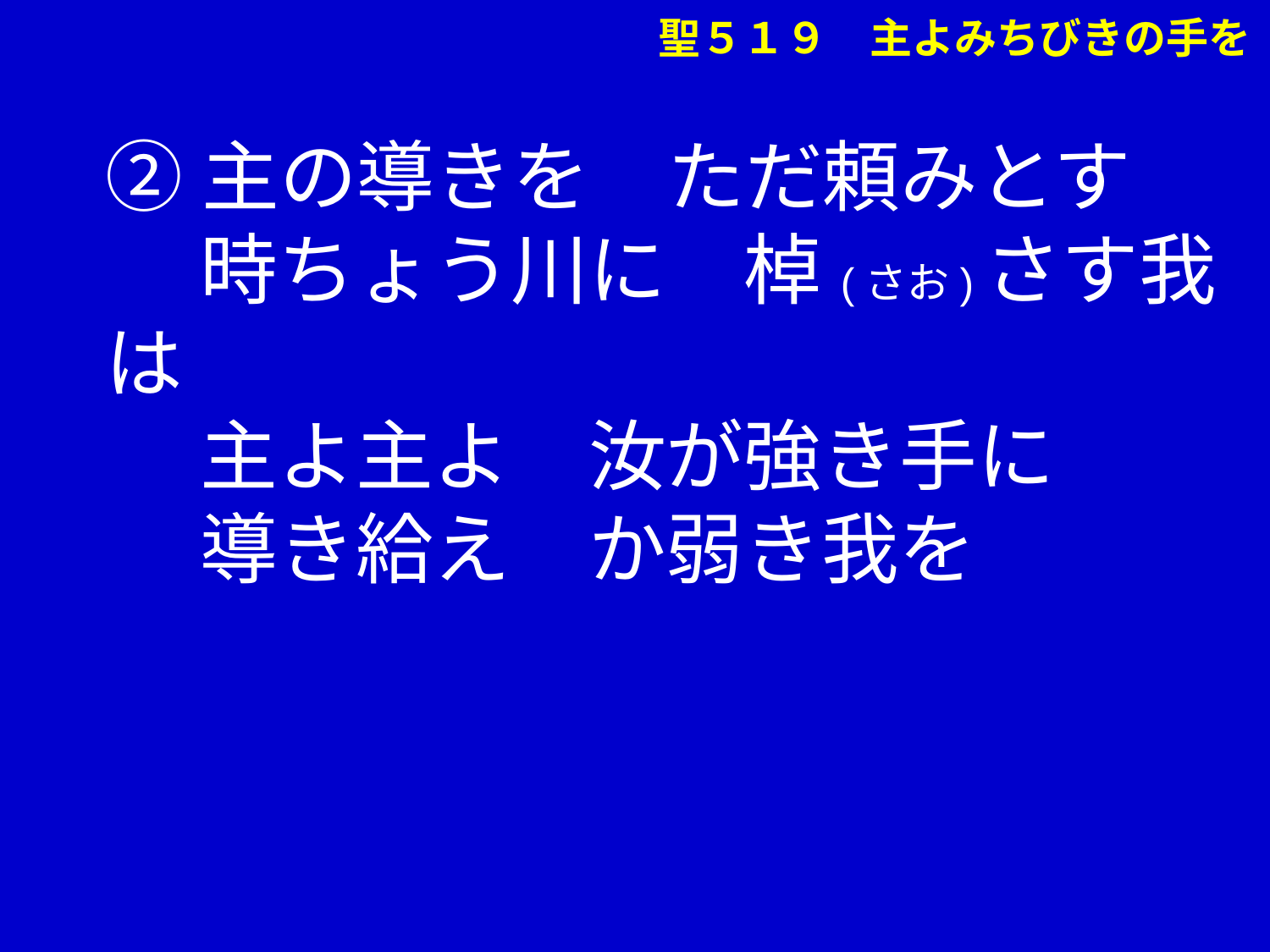

聖５１９　主よみちびきの手を
②主の導きを　ただ頼みとす
　 時ちょう川に　棹(さお)さす我は
　 主よ主よ　汝が強き手に
　 導き給え　か弱き我を